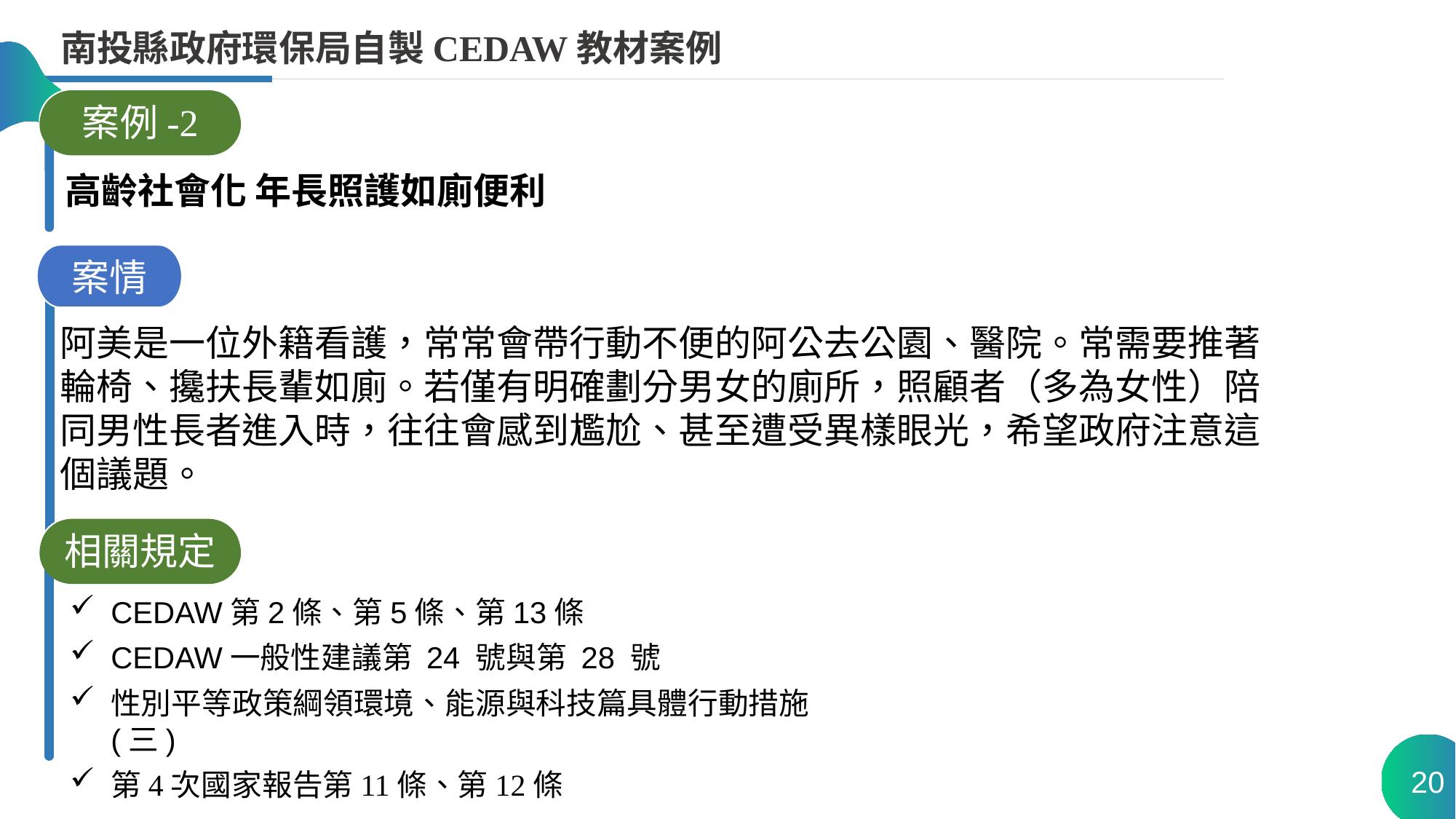

南投縣政府環保局自製CEDAW教材案例

案例-2
高齡社會化 年長照護如廁便利

案情
阿美是一位外籍看護，常常會帶行動不便的阿公去公園、醫院。常需要推著輪椅、攙扶長輩如廁。若僅有明確劃分男女的廁所，照顧者（多為女性）陪同男性長者進入時，往往會感到尷尬、甚至遭受異樣眼光，希望政府注意這個議題。

相關規定
CEDAW第2條、第5條、第13條
CEDAW一般性建議第 24 號與第 28 號
性別平等政策綱領環境、能源與科技篇具體行動措施(三)
第4次國家報告第11條、第12條